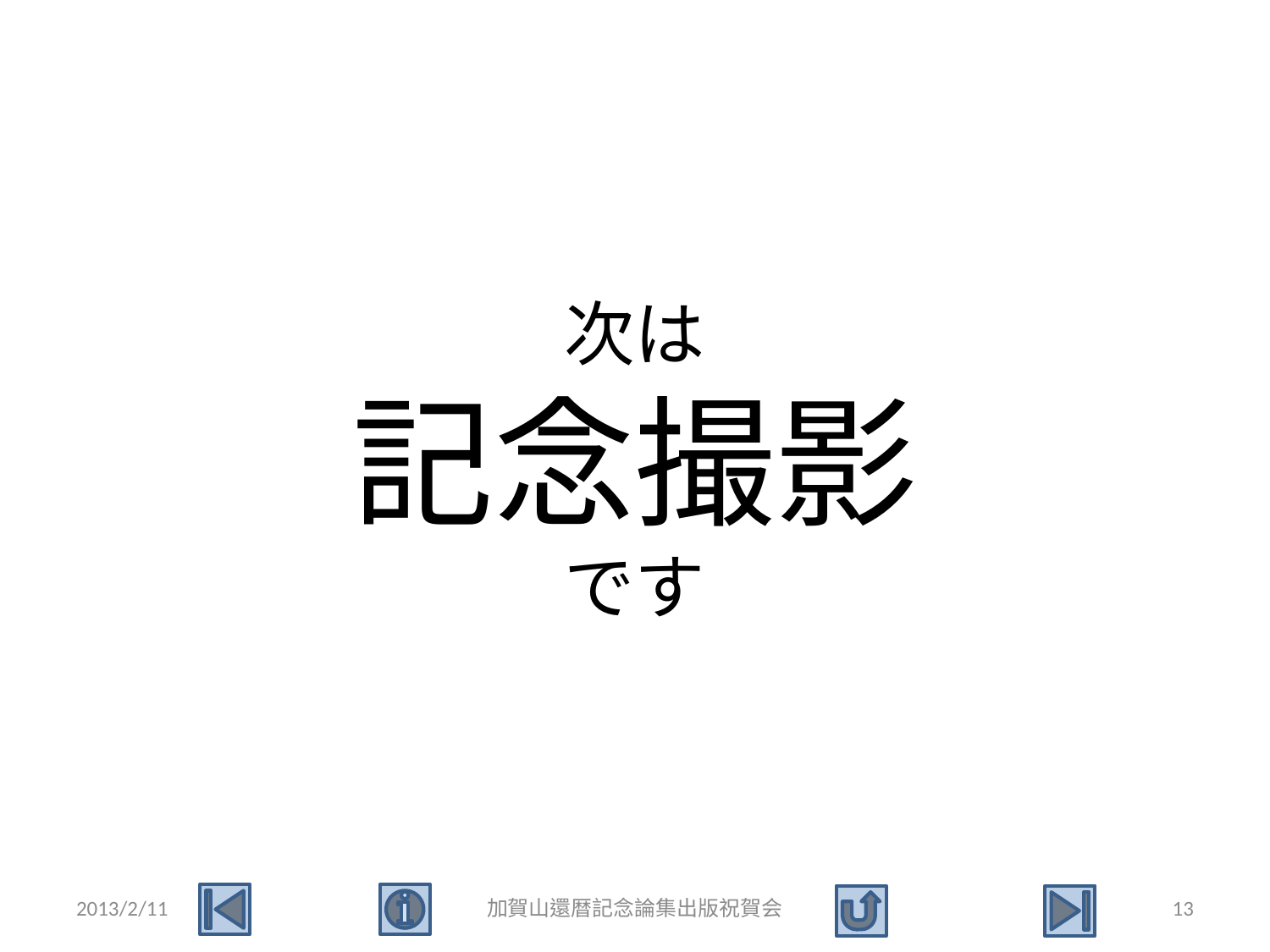

次は
記念撮影
です
#
2013/2/11
加賀山還暦記念論集出版祝賀会
13
還暦記念論文出版祝賀会
立派な会を開催していただき
ありがとうございました